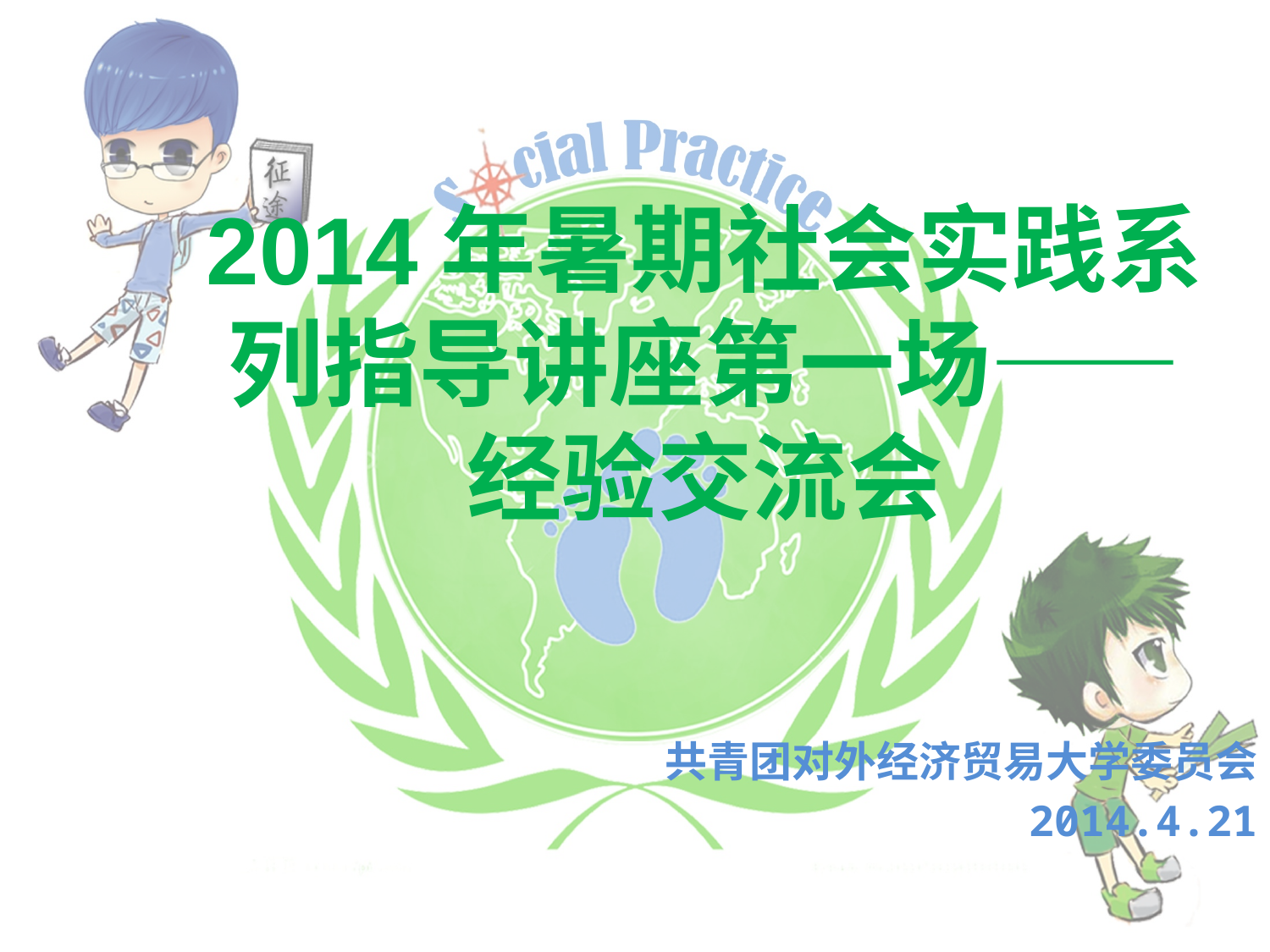

# 2014年暑期社会实践系列指导讲座第一场—— 经验交流会
共青团对外经济贸易大学委员会
2014.4.21